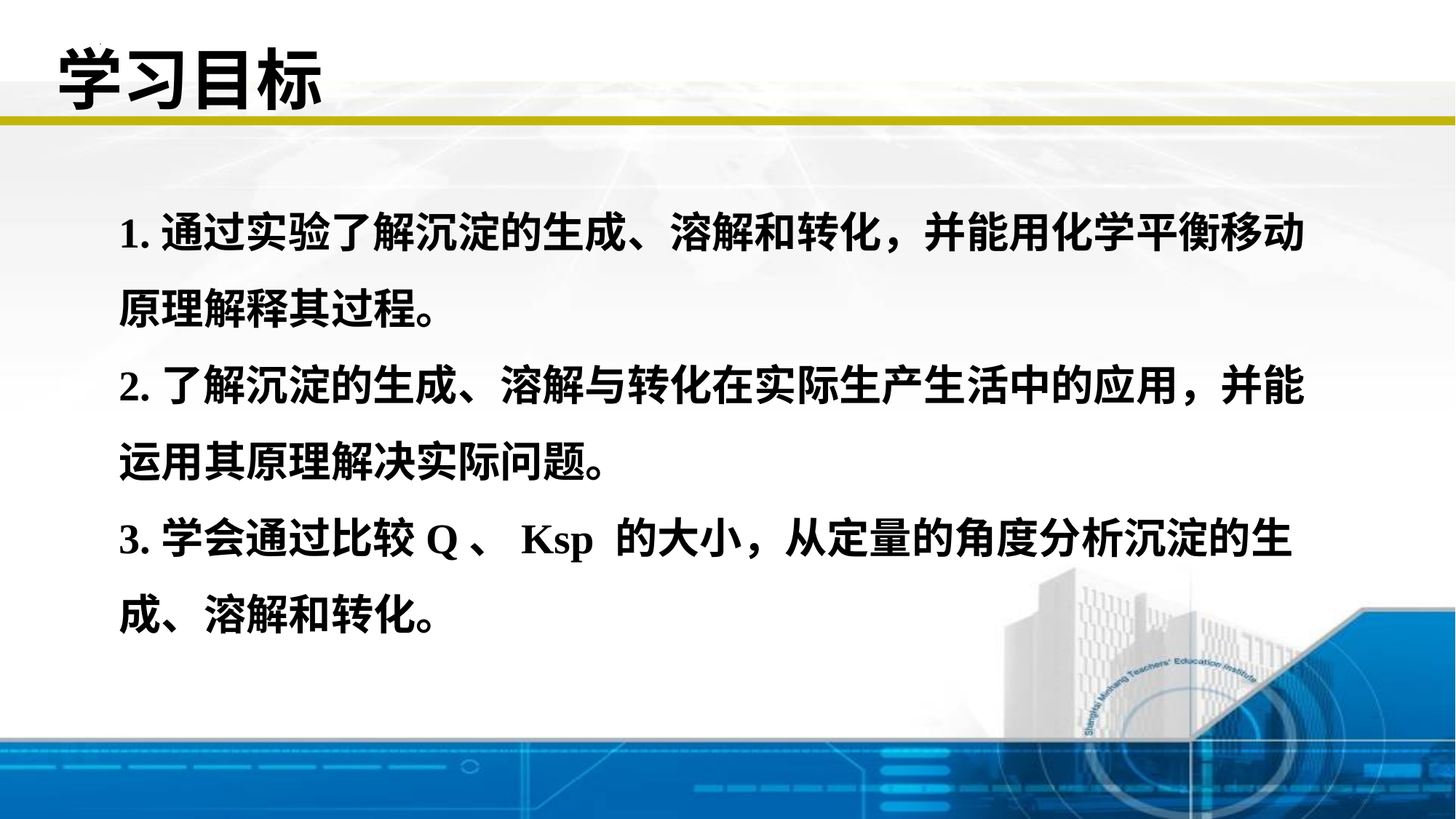

# 学习目标
1.通过实验了解沉淀的生成、溶解和转化，并能用化学平衡移动原理解释其过程。
2.了解沉淀的生成、溶解与转化在实际生产生活中的应用，并能运用其原理解决实际问题。
3.学会通过比较Q、Ksp 的大小，从定量的角度分析沉淀的生成、溶解和转化。